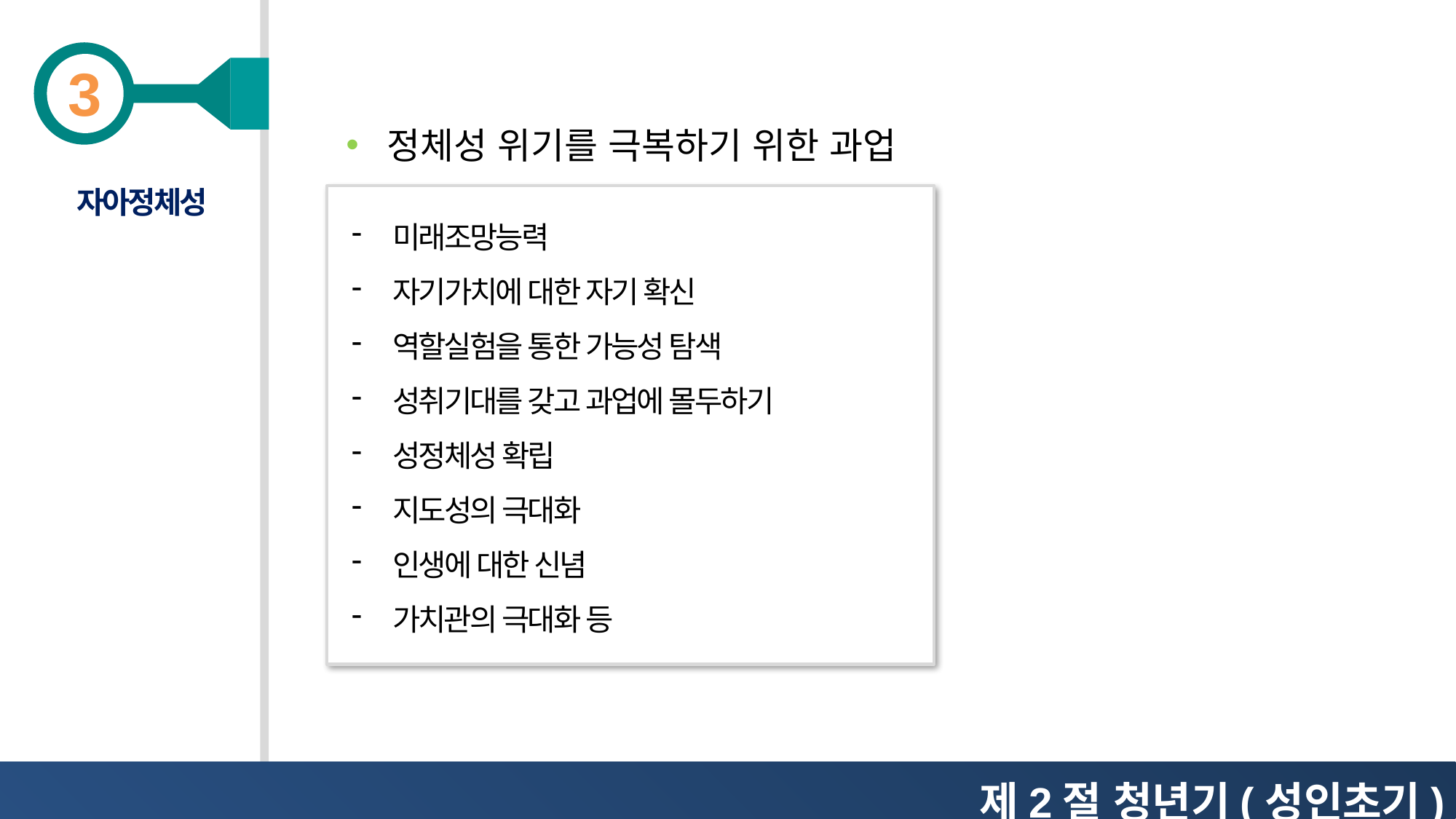

정체성 위기를 극복하기 위한 과업
자아정체성

미래조망능력
자기가치에 대한 자기 확신
역할실험을 통한 가능성 탐색
성취기대를 갖고 과업에 몰두하기
성정체성 확립
지도성의 극대화
인생에 대한 신념
가치관의 극대화 등
제2절 청년기(성인초기)